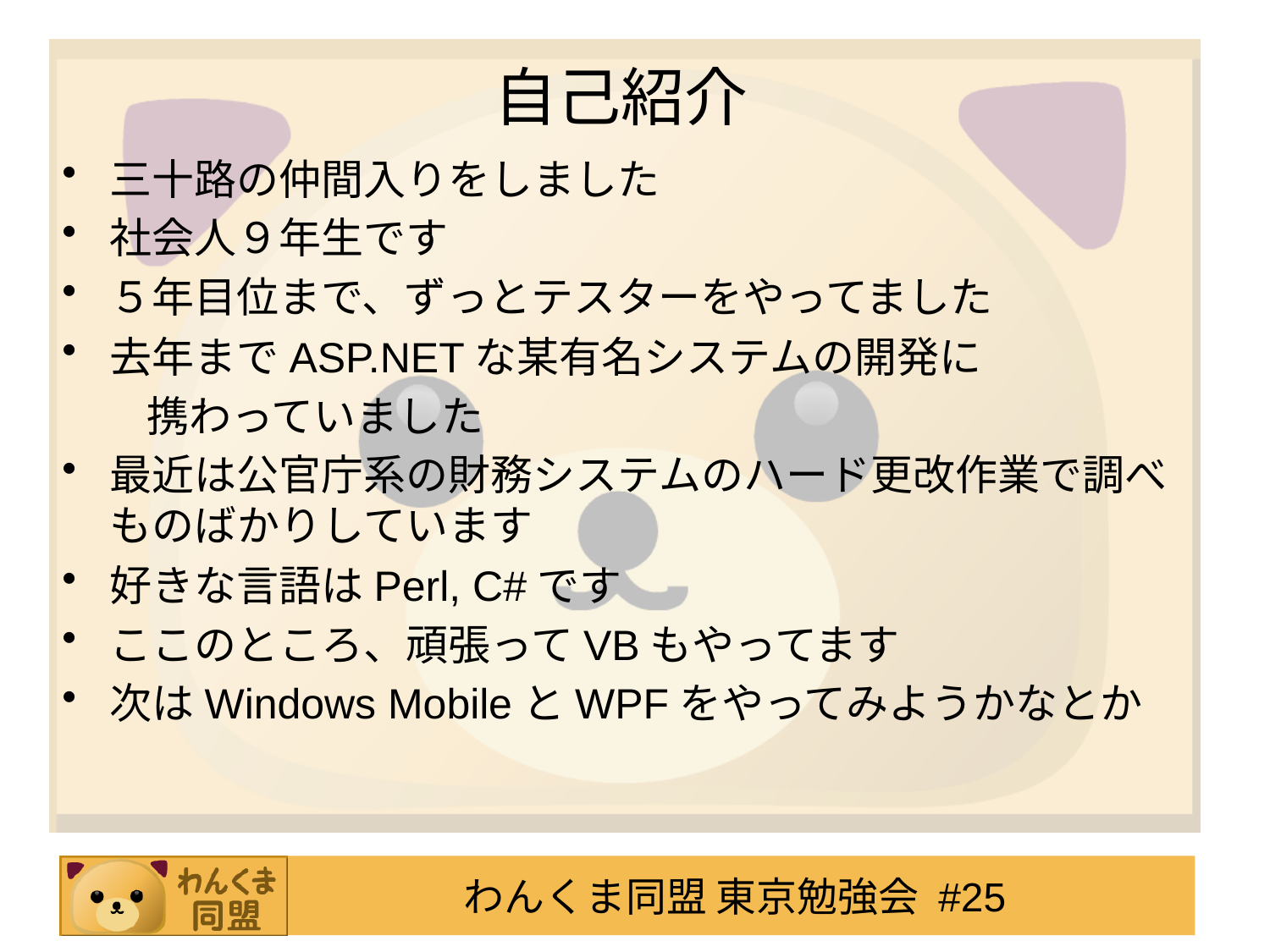

# 自己紹介
三十路の仲間入りをしました
社会人９年生です
５年目位まで、ずっとテスターをやってました
去年までASP.NETな某有名システムの開発に
　　携わっていました
最近は公官庁系の財務システムのハード更改作業で調べものばかりしています
好きな言語はPerl, C#です
ここのところ、頑張ってVBもやってます
次はWindows MobileとWPFをやってみようかなとか